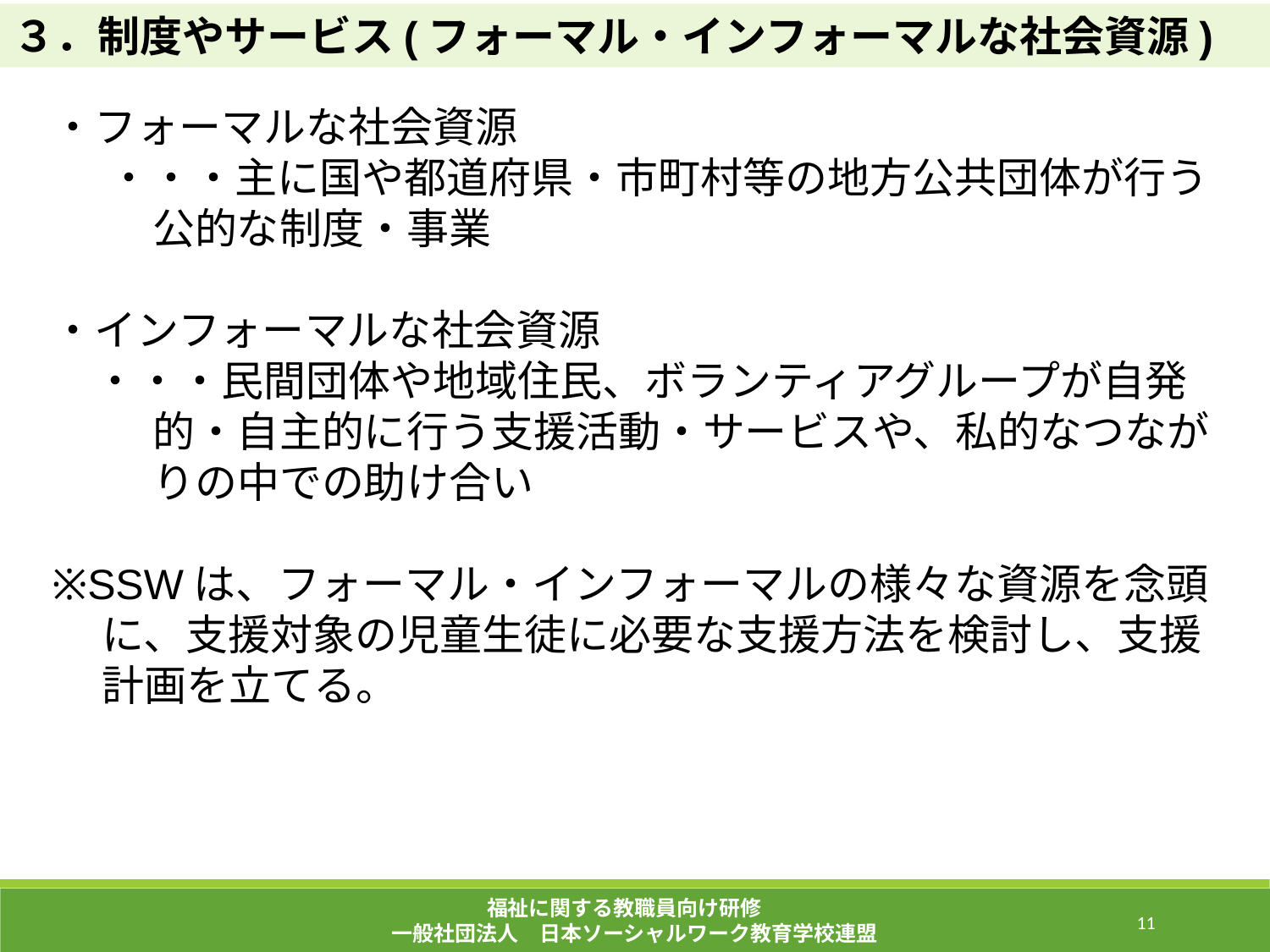

３．制度やサービス(フォーマル・インフォーマルな社会資源)
・フォーマルな社会資源
　・・・主に国や都道府県・市町村等の地方公共団体が行う公的な制度・事業

・インフォーマルな社会資源
　・・・民間団体や地域住民、ボランティアグループが自発的・自主的に行う支援活動・サービスや、私的なつながりの中での助け合い

※SSWは、フォーマル・インフォーマルの様々な資源を念頭に、支援対象の児童生徒に必要な支援方法を検討し、支援計画を立てる。
福祉に関する教職員向け研修
一般社団法人　日本ソーシャルワーク教育学校連盟
11